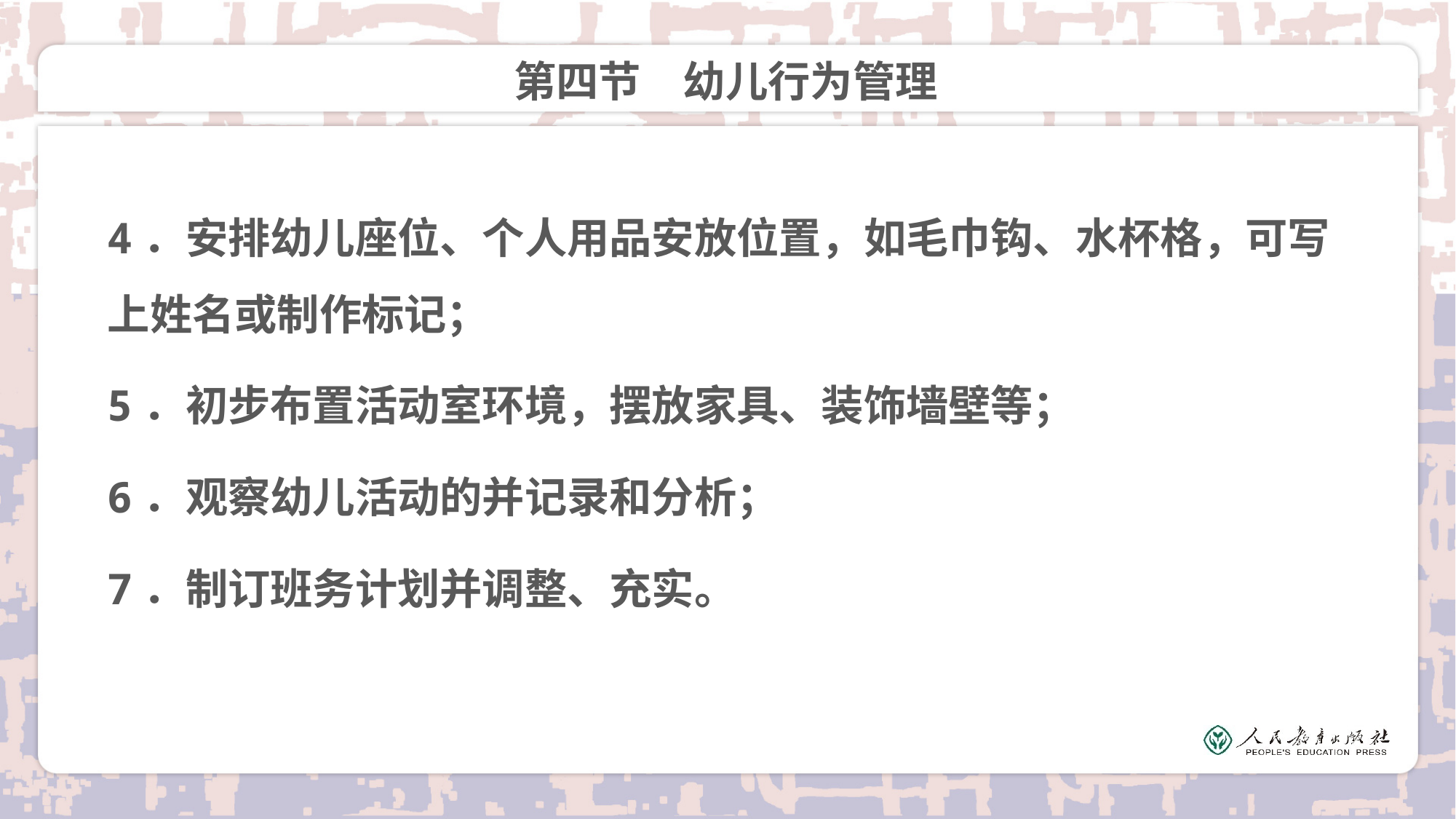

# 第四节　幼儿行为管理
4．安排幼儿座位、个人用品安放位置，如毛巾钩、水杯格，可写上姓名或制作标记；
5．初步布置活动室环境，摆放家具、装饰墙壁等；
6．观察幼儿活动的并记录和分析；
7．制订班务计划并调整、充实。